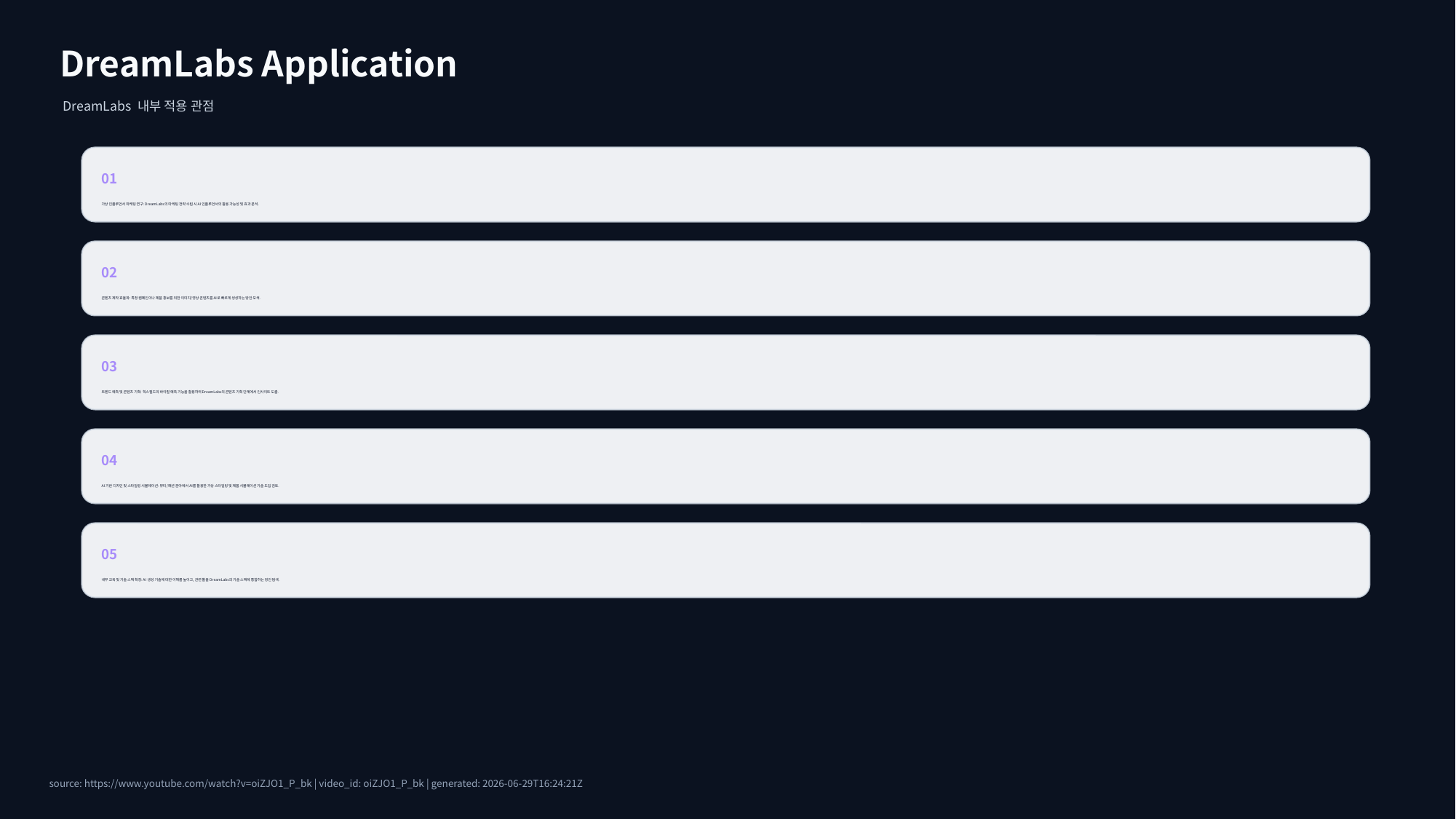

DreamLabs Application
DreamLabs 내부 적용 관점

01
가상 인플루언서 마케팅 연구: DreamLabs의 마케팅 전략 수립 시 AI 인플루언서의 활용 가능성 및 효과 분석.

02
콘텐츠 제작 효율화: 특정 캠페인이나 제품 홍보를 위한 이미지/영상 콘텐츠를 AI로 빠르게 생성하는 방안 모색.

03
트렌드 예측 및 콘텐츠 기획: 힉스필드의 바이럴 예측 기능을 활용하여 DreamLabs의 콘텐츠 기획 단계에서 인사이트 도출.

04
AI 기반 디자인 및 스타일링 시뮬레이션: 뷰티/패션 분야에서 AI를 활용한 가상 스타일링 및 제품 시뮬레이션 기술 도입 검토.

05
내부 교육 및 기술 스택 확장: AI 생성 기술에 대한 이해를 높이고, 관련 툴을 DreamLabs의 기술 스택에 통합하는 방안 탐색.
source: https://www.youtube.com/watch?v=oiZJO1_P_bk | video_id: oiZJO1_P_bk | generated: 2026-06-29T16:24:21Z